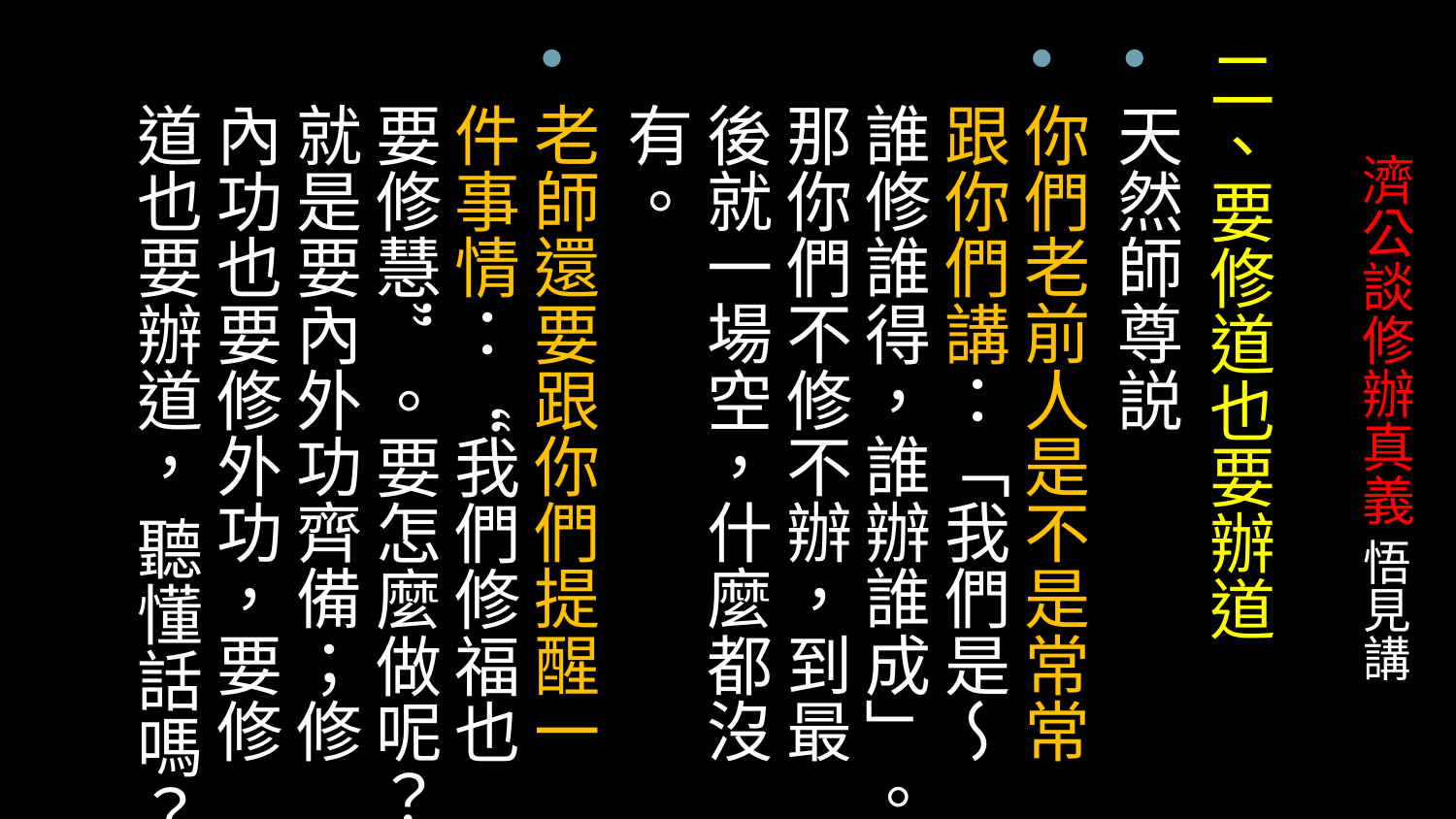

二、要修道也要辦道
天然師尊説
你們老前人是不是常常跟你們講：「我們是～誰修誰得，誰辦誰成」。那你們不修不辦，到最後就一場空，什麼都沒有。
老師還要跟你們提醒一件事情：“我們修福也要修慧”。要怎麼做呢？就是要內外功齊備；修內功也要修外功，要修道也要辦道， 聽懂話嗎？

# 濟公談修辦真義 悟見講